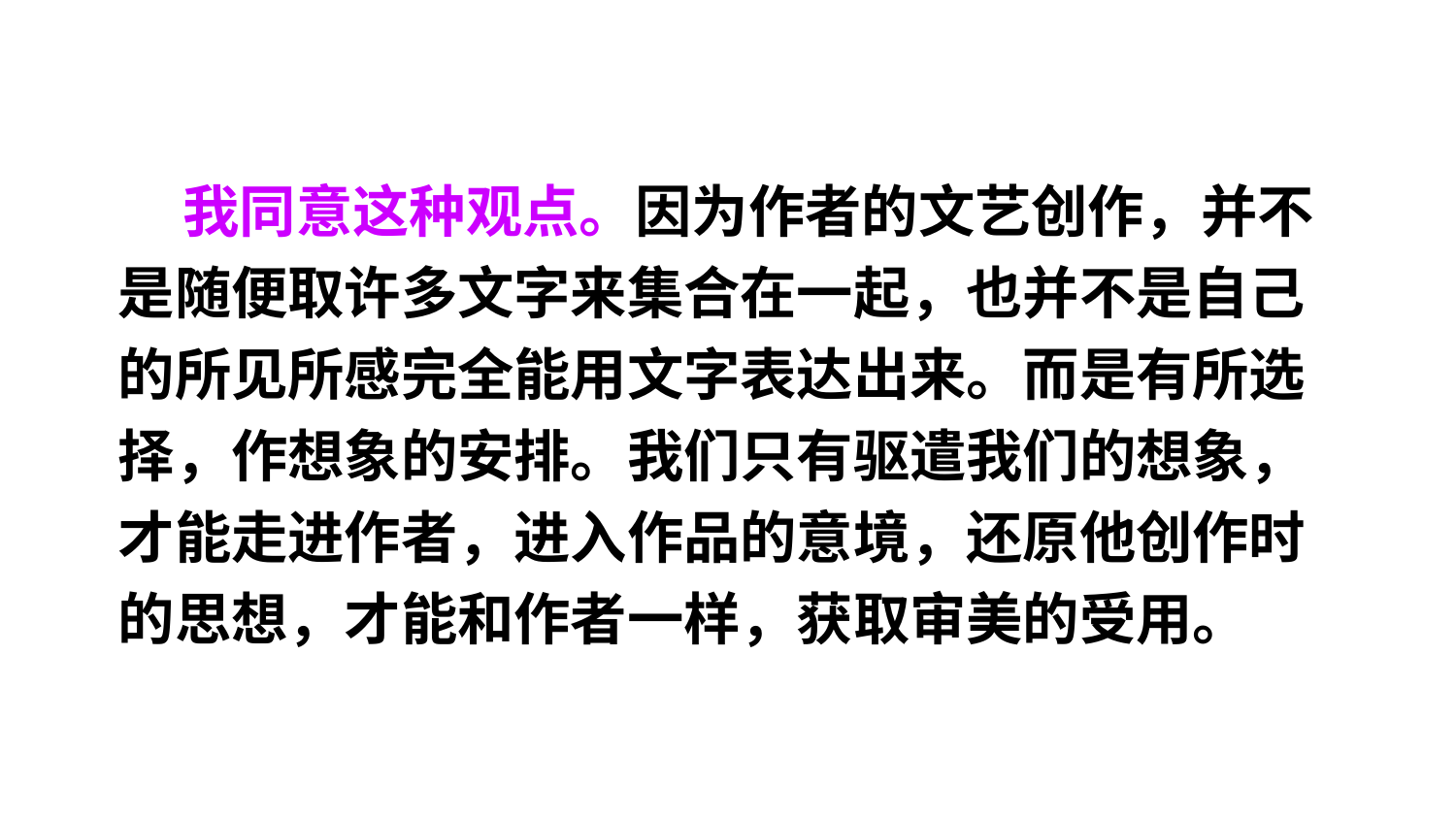

我同意这种观点。因为作者的文艺创作，并不是随便取许多文字来集合在一起，也并不是自己的所见所感完全能用文字表达出来。而是有所选择，作想象的安排。我们只有驱遣我们的想象，才能走进作者，进入作品的意境，还原他创作时的思想，才能和作者一样，获取审美的受用。